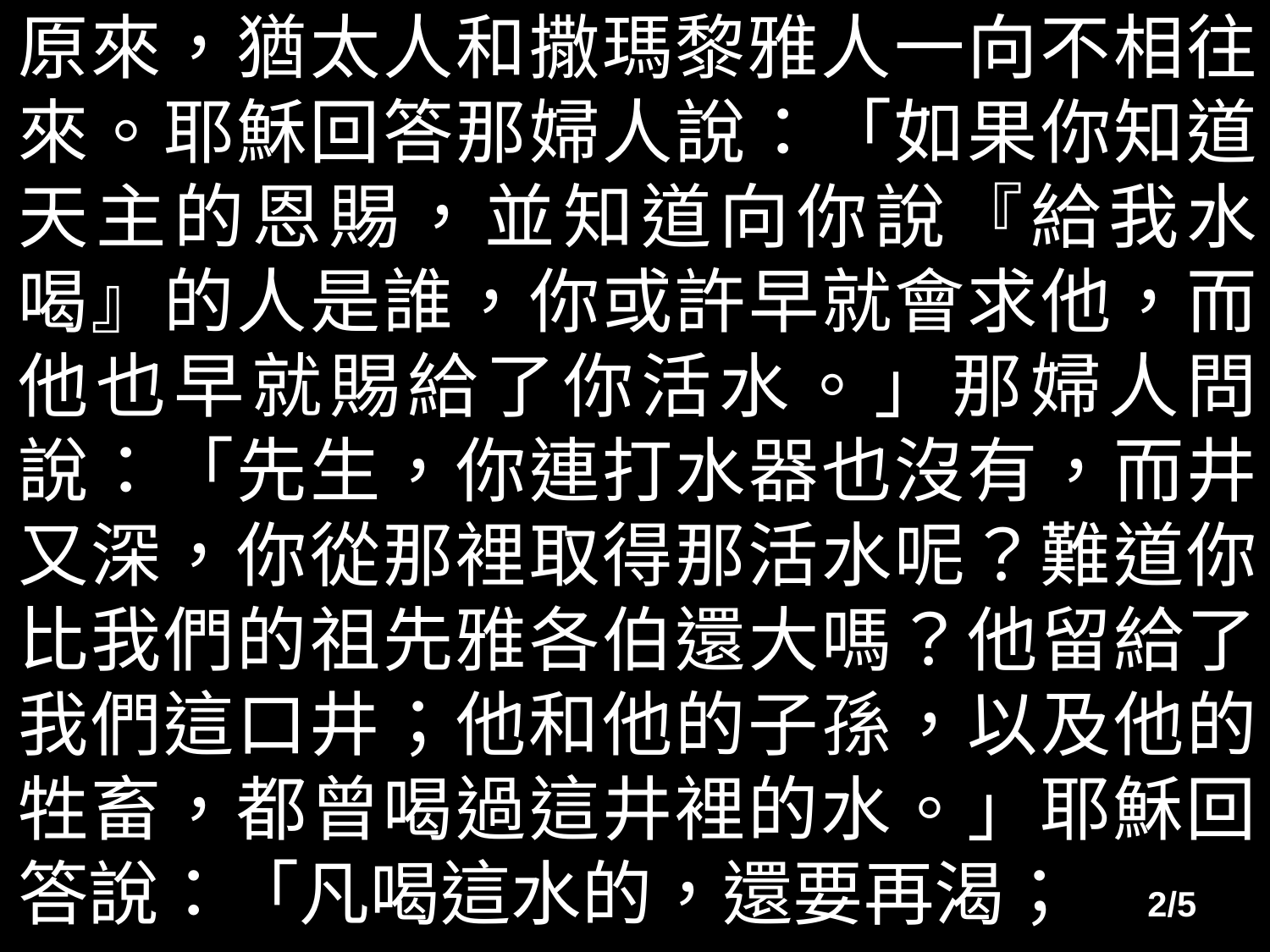

原來，猶太人和撒瑪黎雅人一向不相往來。耶穌回答那婦人說：「如果你知道天主的恩賜，並知道向你說『給我水喝』的人是誰，你或許早就會求他，而他也早就賜給了你活水。」那婦人問說：「先生，你連打水器也沒有，而井又深，你從那裡取得那活水呢？難道你比我們的祖先雅各伯還大嗎？他留給了我們這口井；他和他的子孫，以及他的牲畜，都曾喝過這井裡的水。」耶穌回答說：「凡喝這水的，還要再渴；
2/5